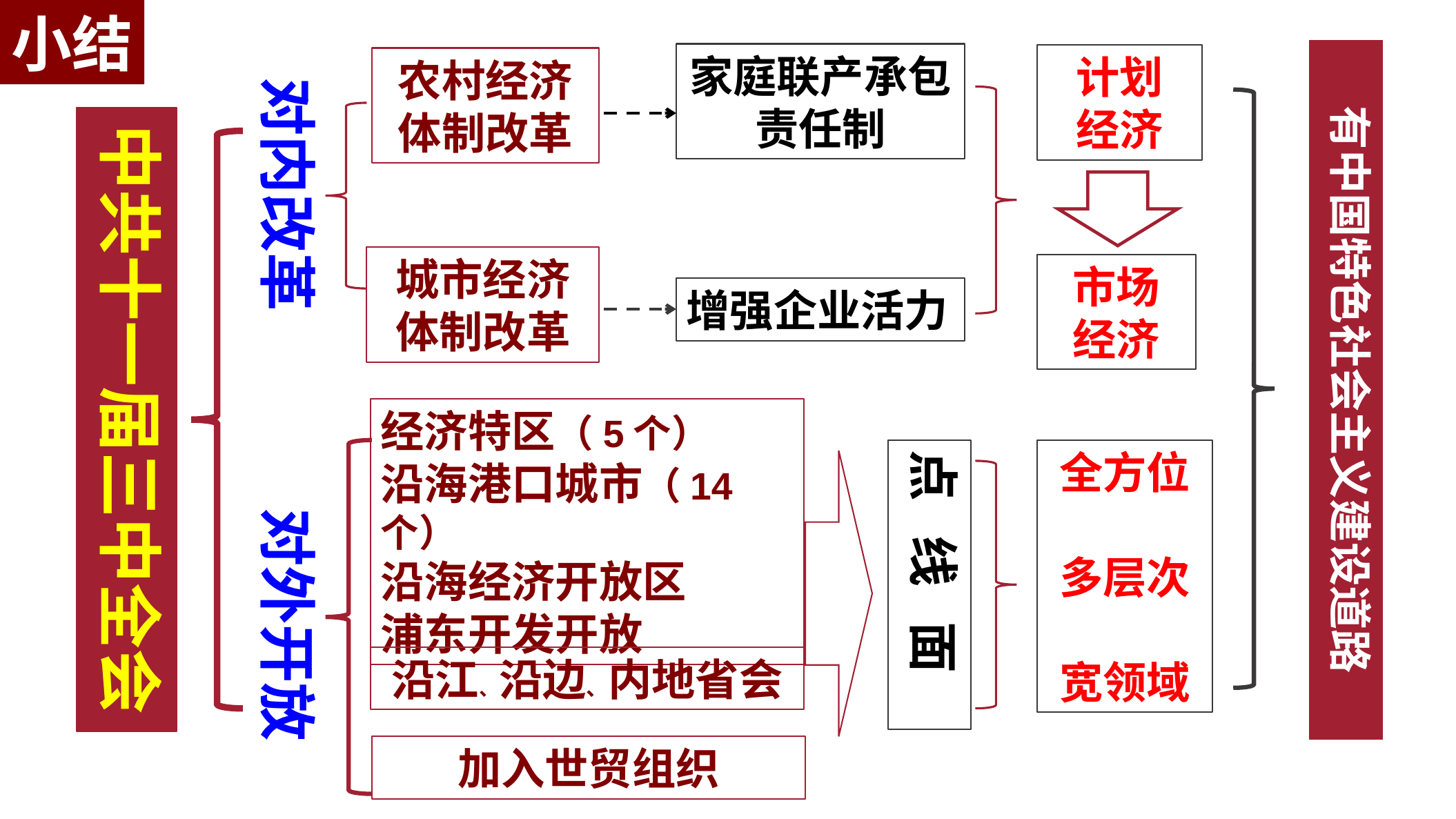

小结
对内改革
有中国特色社会主义建设道路
家庭联产承包责任制
计划
经济
农村经济体制改革

中共十一届三中全会

城市经济体制改革
市场
经济
增强企业活力
经济特区（5个）
沿海港口城市（14个）
沿海经济开放区
浦东开发开放

点   线   面
全方位

多层次

宽领域
对外开放

沿江、沿边、内地省会
加入世贸组织